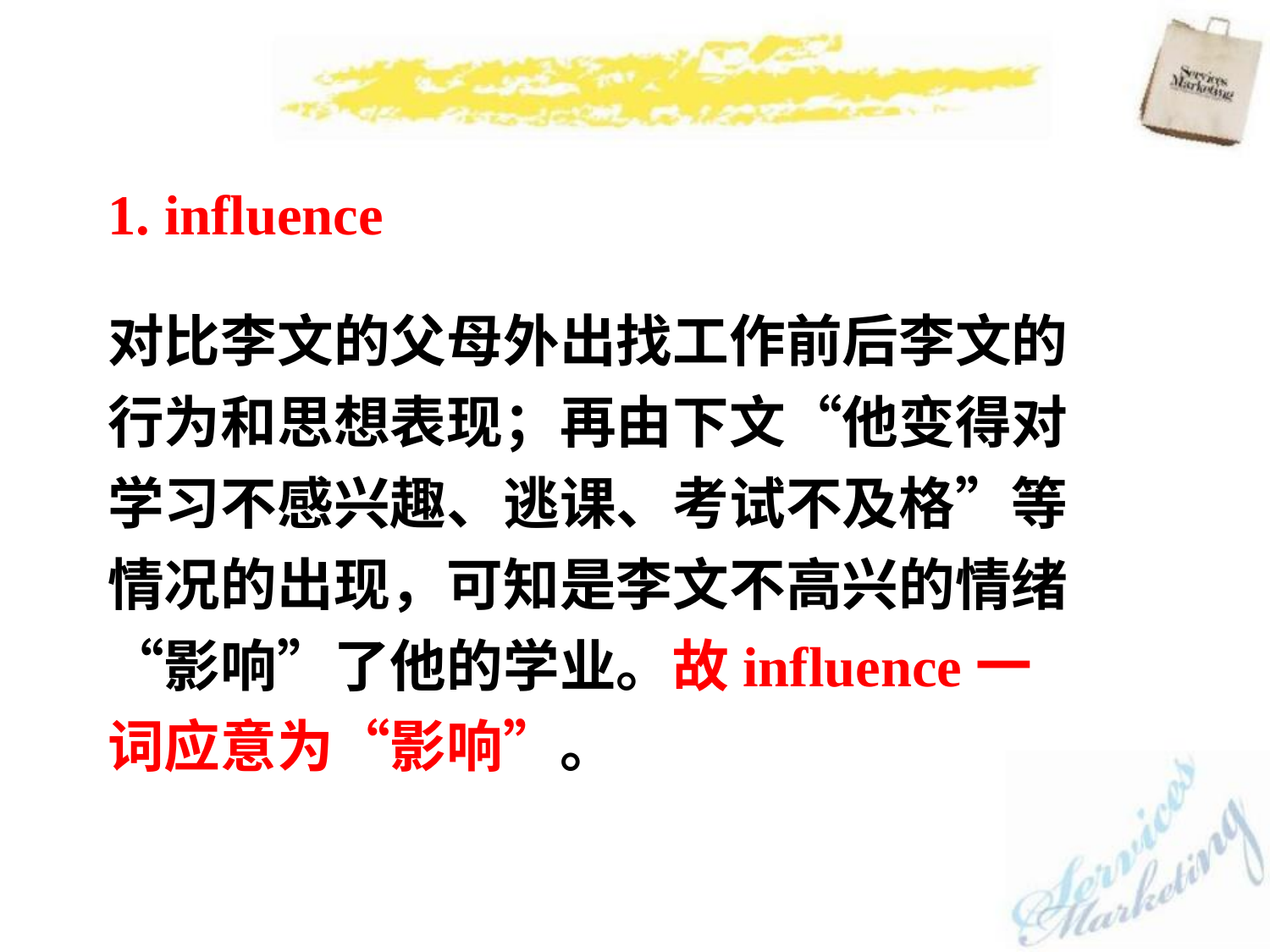

1. influence
对比李文的父母外出找工作前后李文的行为和思想表现；再由下文“他变得对学习不感兴趣、逃课、考试不及格”等情况的出现，可知是李文不高兴的情绪“影响”了他的学业。故influence一词应意为“影响”。